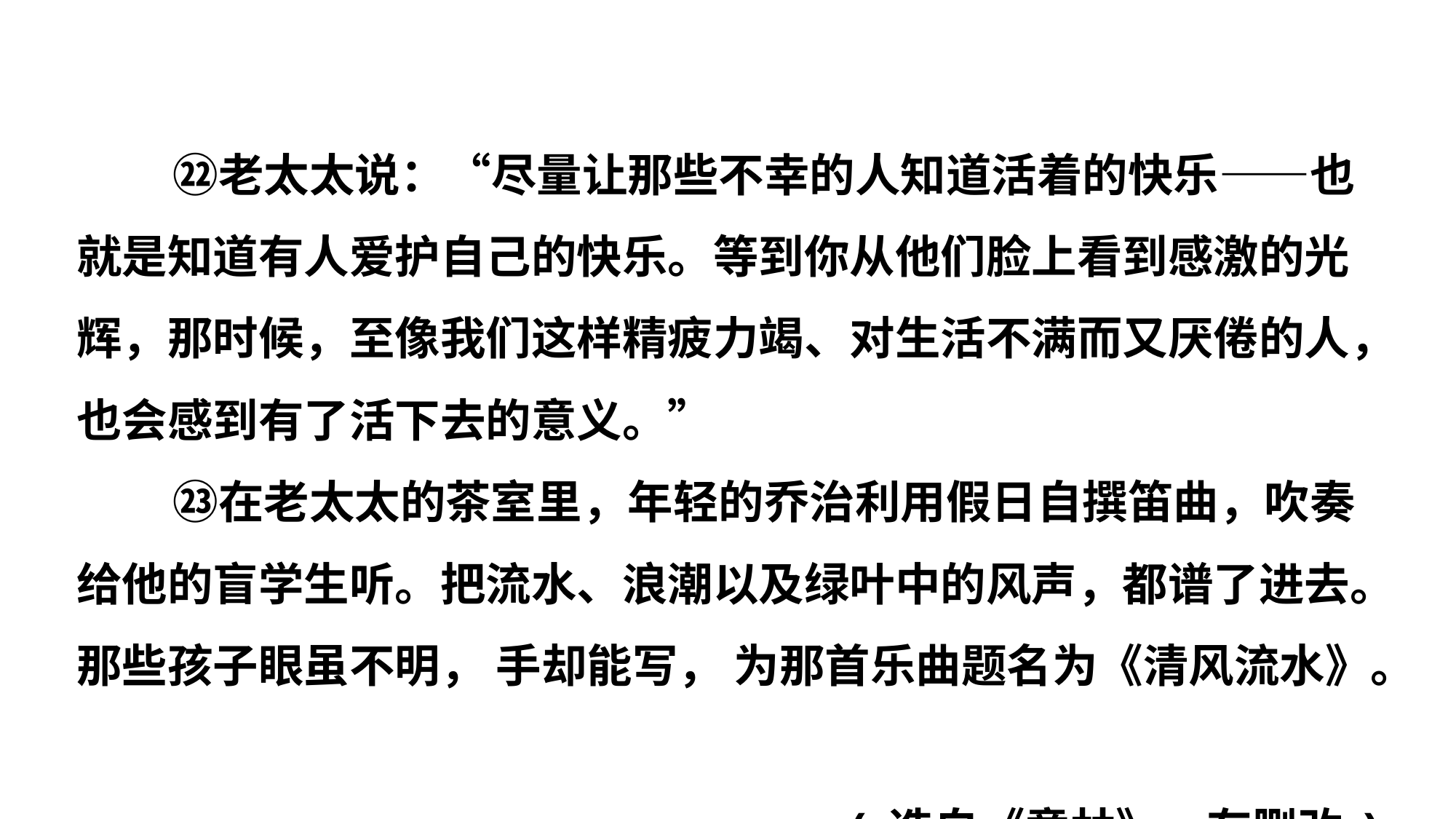

㉒老太太说：“尽量让那些不幸的人知道活着的快乐——也就是知道有人爱护自己的快乐。等到你从他们脸上看到感激的光辉，那时候，至像我们这样精疲力竭、对生活不满而又厌倦的人，也会感到有了活下去的意义。”
㉓在老太太的茶室里，年轻的乔治利用假日自撰笛曲，吹奏给他的盲学生听。把流水、浪潮以及绿叶中的风声，都谱了进去。那些孩子眼虽不明， 手却能写， 为那首乐曲题名为《清风流水》。
( 选自《意林》，有删改 )